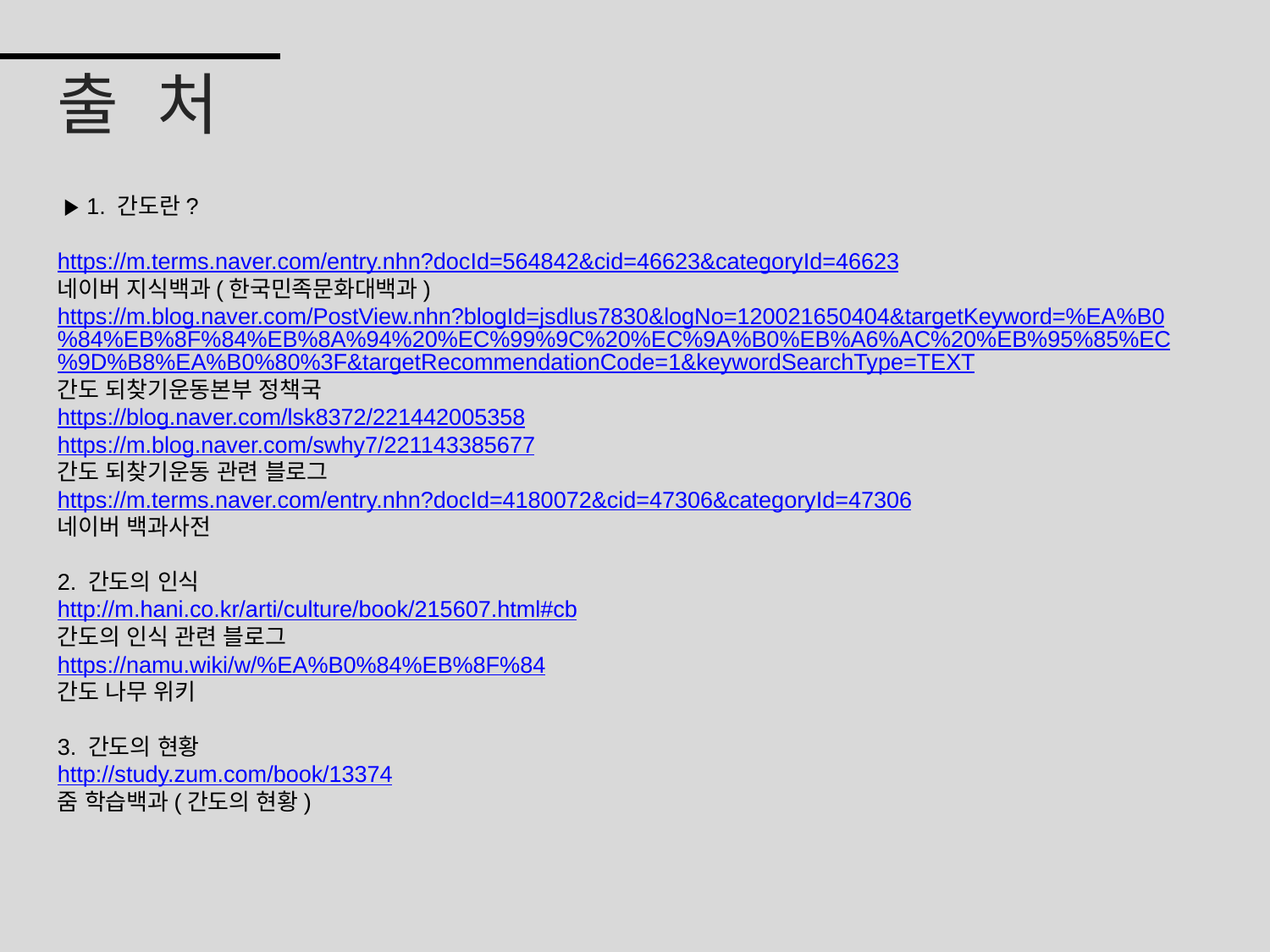

출  처
 ▶1. 간도란?

https://m.terms.naver.com/entry.nhn?docId=564842&cid=46623&categoryId=46623
네이버 지식백과(한국민족문화대백과)
https://m.blog.naver.com/PostView.nhn?blogId=jsdlus7830&logNo=120021650404&targetKeyword=%EA%B0%84%EB%8F%84%EB%8A%94%20%EC%99%9C%20%EC%9A%B0%EB%A6%AC%20%EB%95%85%EC%9D%B8%EA%B0%80%3F&targetRecommendationCode=1&keywordSearchType=TEXT
간도 되찾기운동본부 정책국
https://blog.naver.com/lsk8372/221442005358
https://m.blog.naver.com/swhy7/221143385677
간도 되찾기운동 관련 블로그
https://m.terms.naver.com/entry.nhn?docId=4180072&cid=47306&categoryId=47306
네이버 백과사전

2. 간도의 인식
http://m.hani.co.kr/arti/culture/book/215607.html#cb
간도의 인식 관련 블로그
https://namu.wiki/w/%EA%B0%84%EB%8F%84
간도 나무 위키

3. 간도의 현황
http://study.zum.com/book/13374
줌 학습백과(간도의 현황)